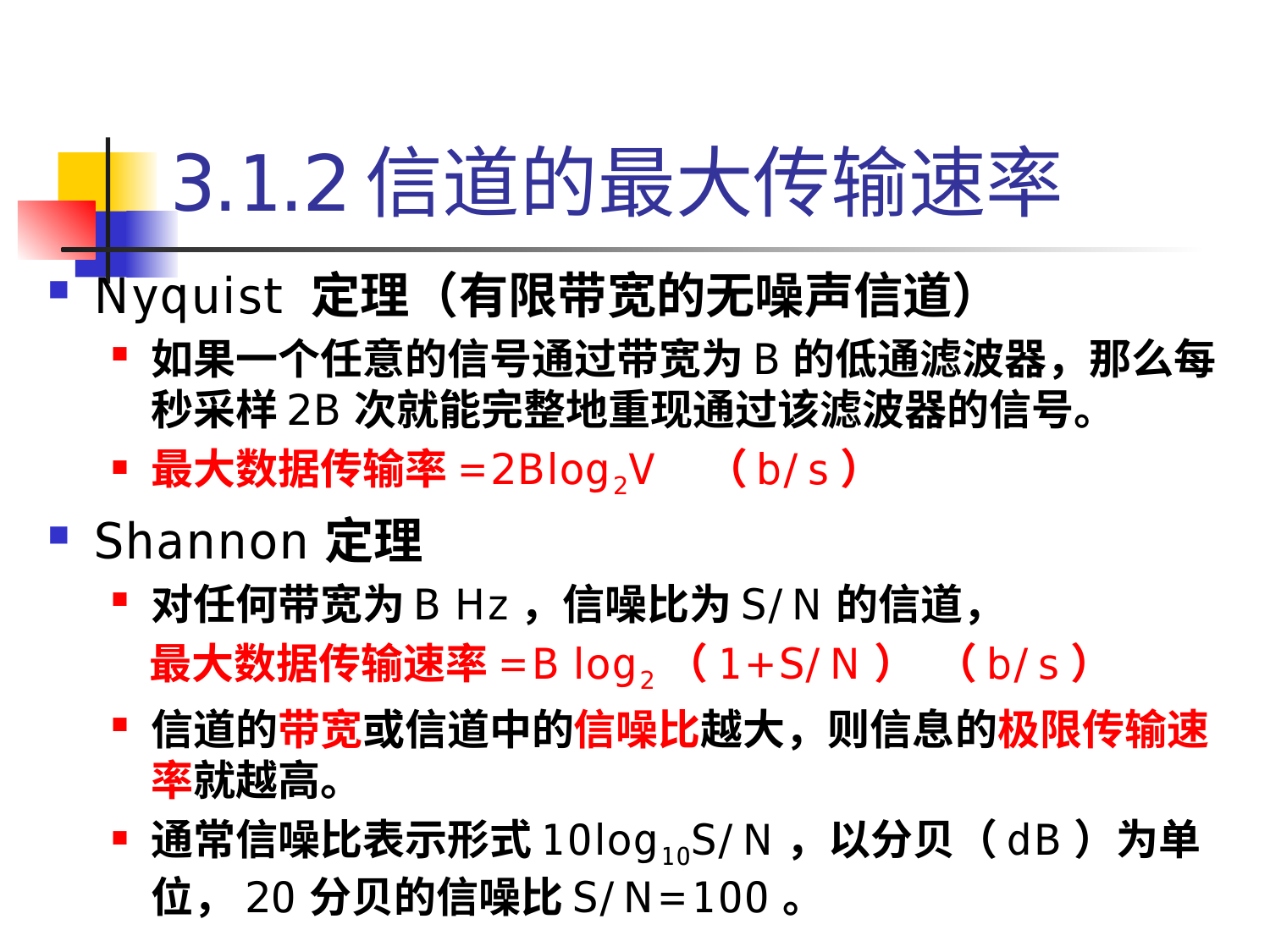

# 3.1.2信道的最大传输速率
Nyquist 定理（有限带宽的无噪声信道）
如果一个任意的信号通过带宽为B的低通滤波器，那么每秒采样2B次就能完整地重现通过该滤波器的信号。
最大数据传输率=2Blog2V   （b/s）
Shannon定理
对任何带宽为B Hz，信噪比为S/N的信道，
   最大数据传输速率=B log2（1+S/N）  （b/s）
信道的带宽或信道中的信噪比越大，则信息的极限传输速率就越高。
通常信噪比表示形式10log10S/N，以分贝（dB）为单位，20分贝的信噪比S/N=100。